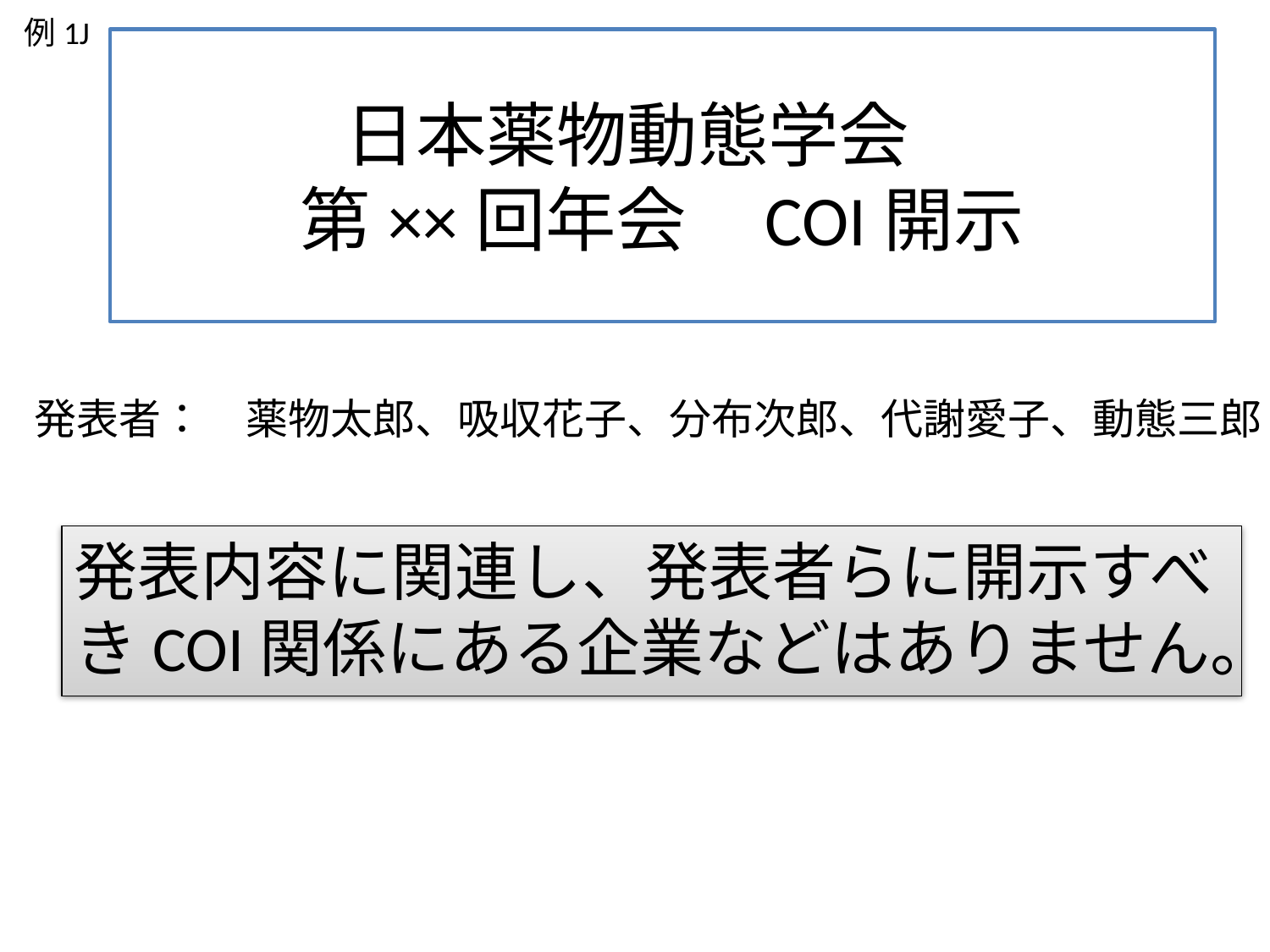

例1J
日本薬物動態学会
第××回年会　COI開示
発表者：　薬物太郎、吸収花子、分布次郎、代謝愛子、動態三郎
発表内容に関連し、発表者らに開示すべきCOI関係にある企業などはありません。